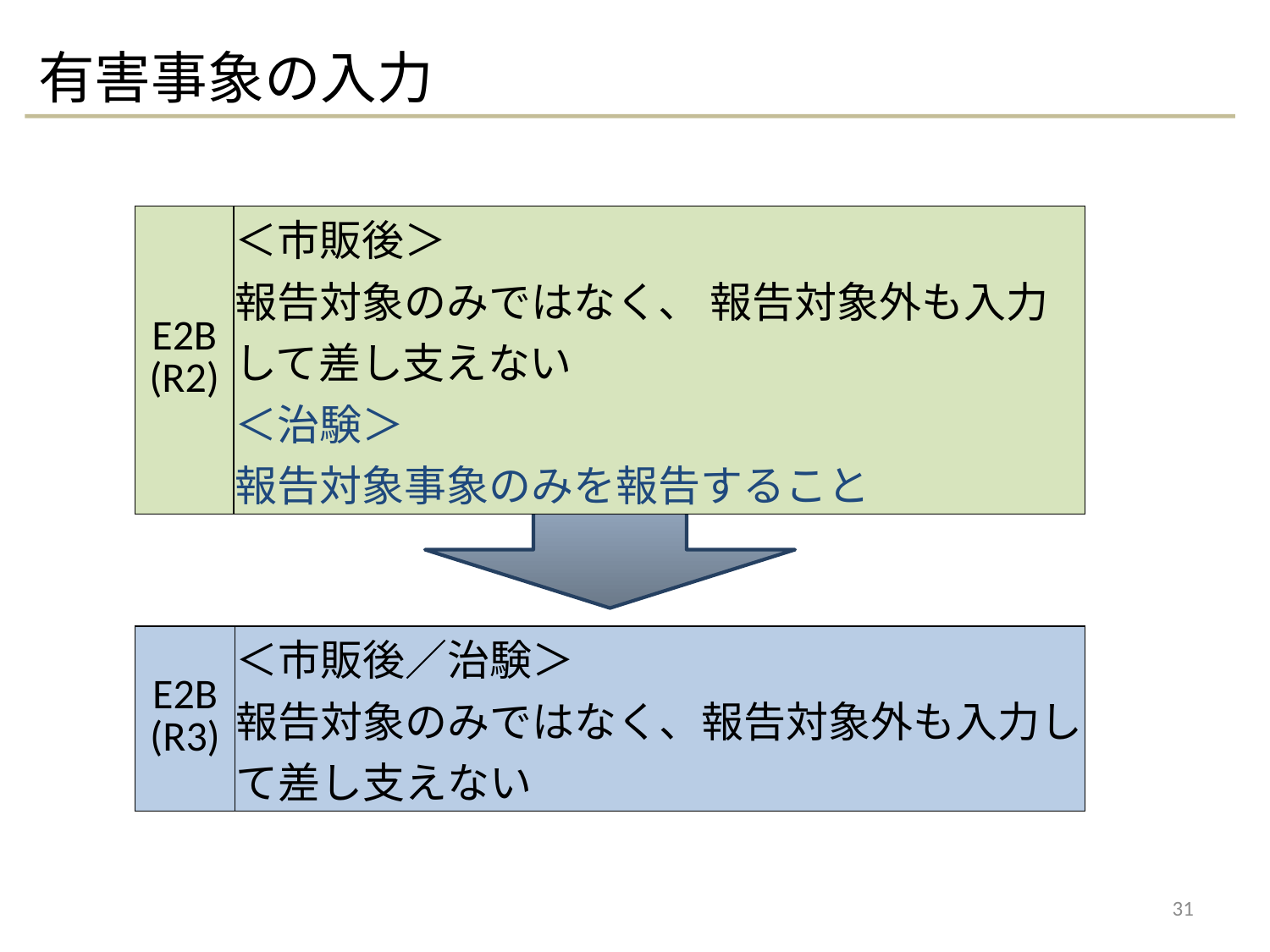

# 有害事象の入力

| E2B (R2) | ＜市販後＞ 報告対象のみではなく、 報告対象外も入力して差し支えない ＜治験＞ 報告対象事象のみを報告すること |
| --- | --- |

| E2B (R3) | ＜市販後／治験＞ 報告対象のみではなく、報告対象外も入力して差し支えない |
| --- | --- |
31